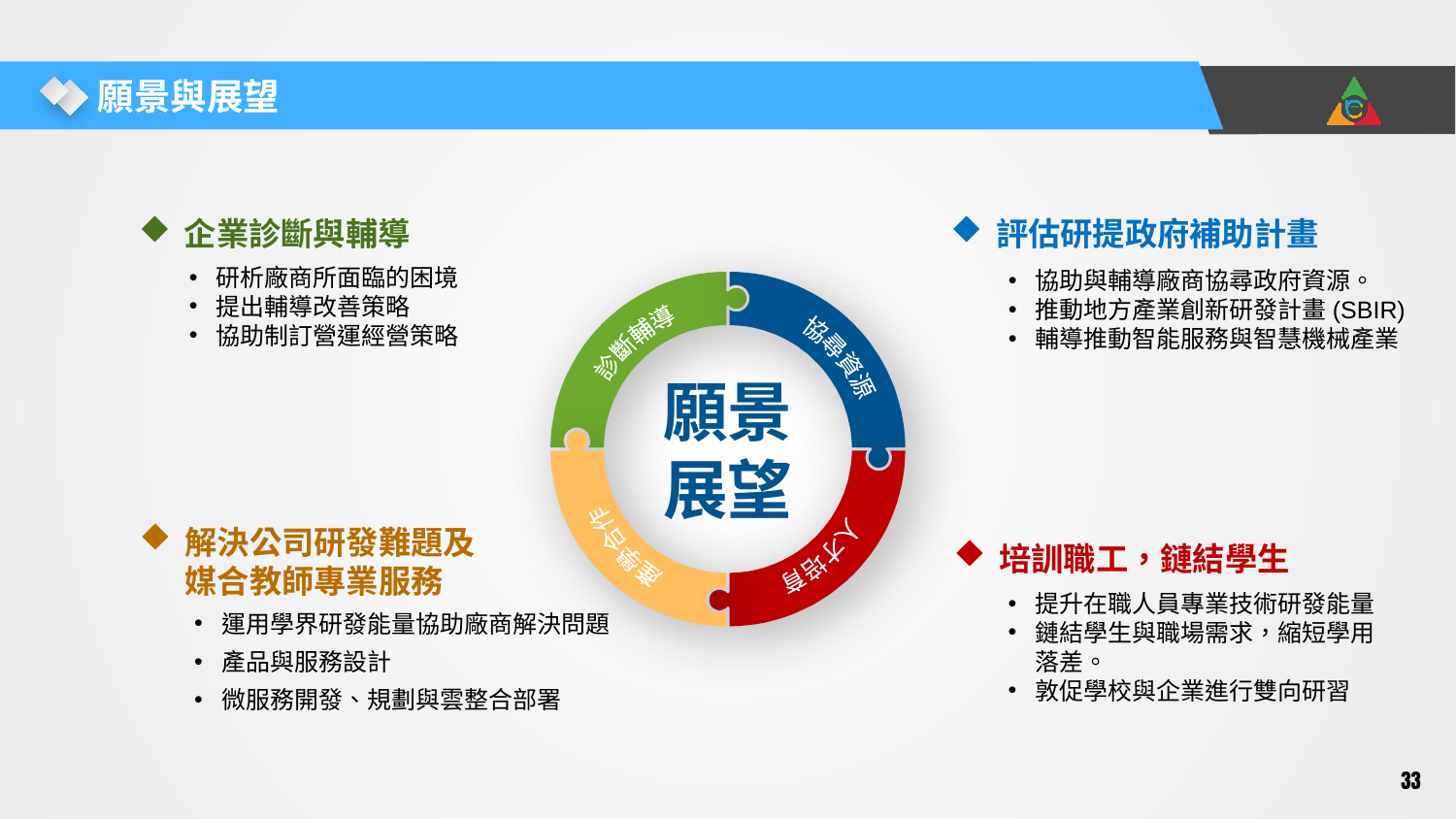

願景與展望
企業診斷與輔導
評估研提政府補助計畫
研析廠商所面臨的困境
提出輔導改善策略
協助制訂營運經營策略
協助與輔導廠商協尋政府資源。
推動地方產業創新研發計畫(SBIR)
輔導推動智能服務與智慧機械產業

診斷輔導
協尋資源
產學合作
人才培育

願景
展望

解決公司研發難題及媒合教師專業服務
培訓職工，鏈結學生
提升在職人員專業技術研發能量
鏈結學生與職場需求，縮短學用落差。
敦促學校與企業進行雙向研習
運用學界研發能量協助廠商解決問題
產品與服務設計
微服務開發、規劃與雲整合部署
33